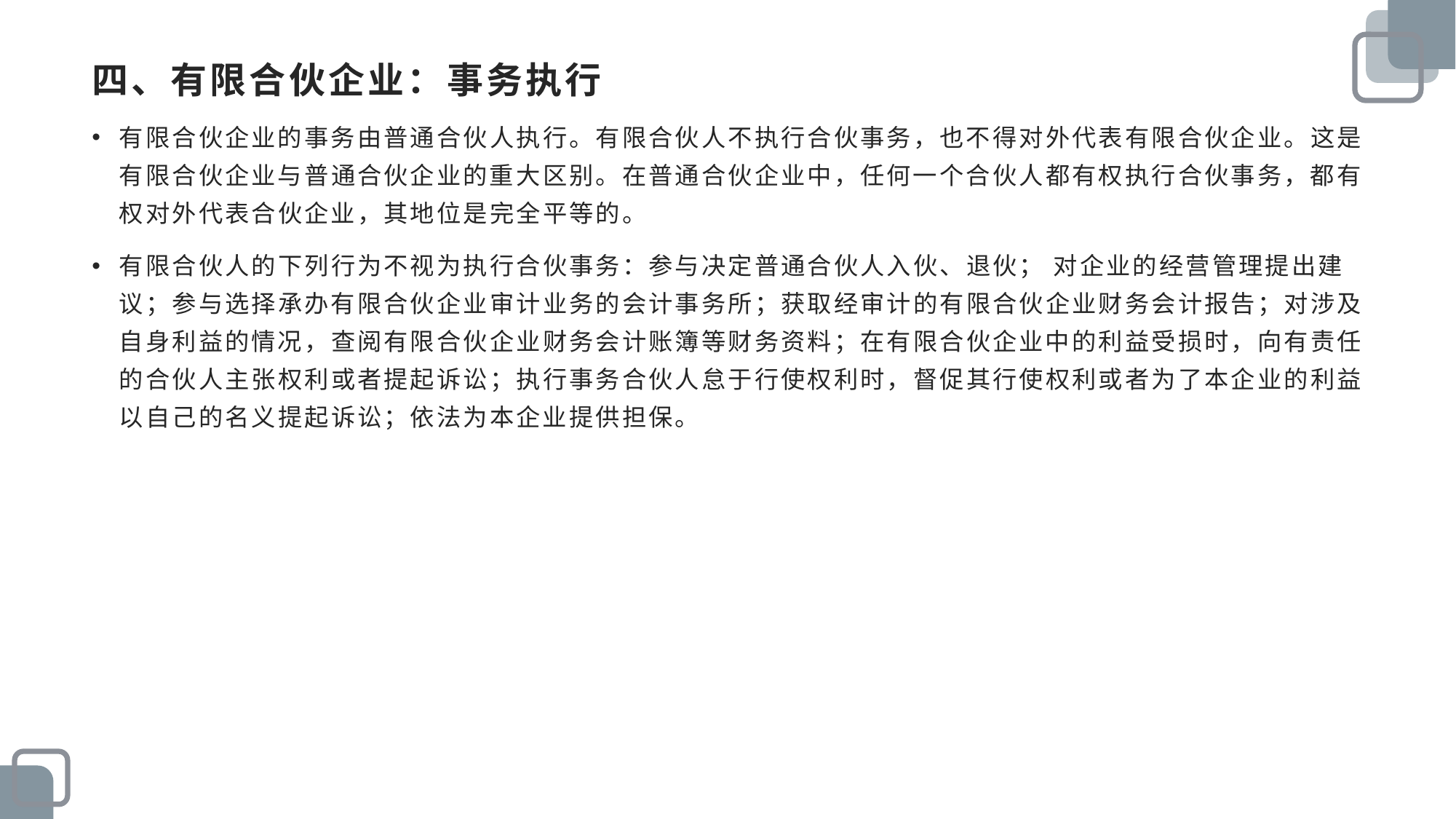

# 四、有限合伙企业：事务执行
有限合伙企业的事务由普通合伙人执行。有限合伙人不执行合伙事务，也不得对外代表有限合伙企业。这是有限合伙企业与普通合伙企业的重大区别。在普通合伙企业中，任何一个合伙人都有权执行合伙事务，都有权对外代表合伙企业，其地位是完全平等的。
有限合伙人的下列行为不视为执行合伙事务：参与决定普通合伙人入伙、退伙； 对企业的经营管理提出建议；参与选择承办有限合伙企业审计业务的会计事务所；获取经审计的有限合伙企业财务会计报告；对涉及自身利益的情况，查阅有限合伙企业财务会计账簿等财务资料；在有限合伙企业中的利益受损时，向有责任的合伙人主张权利或者提起诉讼；执行事务合伙人怠于行使权利时，督促其行使权利或者为了本企业的利益以自己的名义提起诉讼；依法为本企业提供担保。